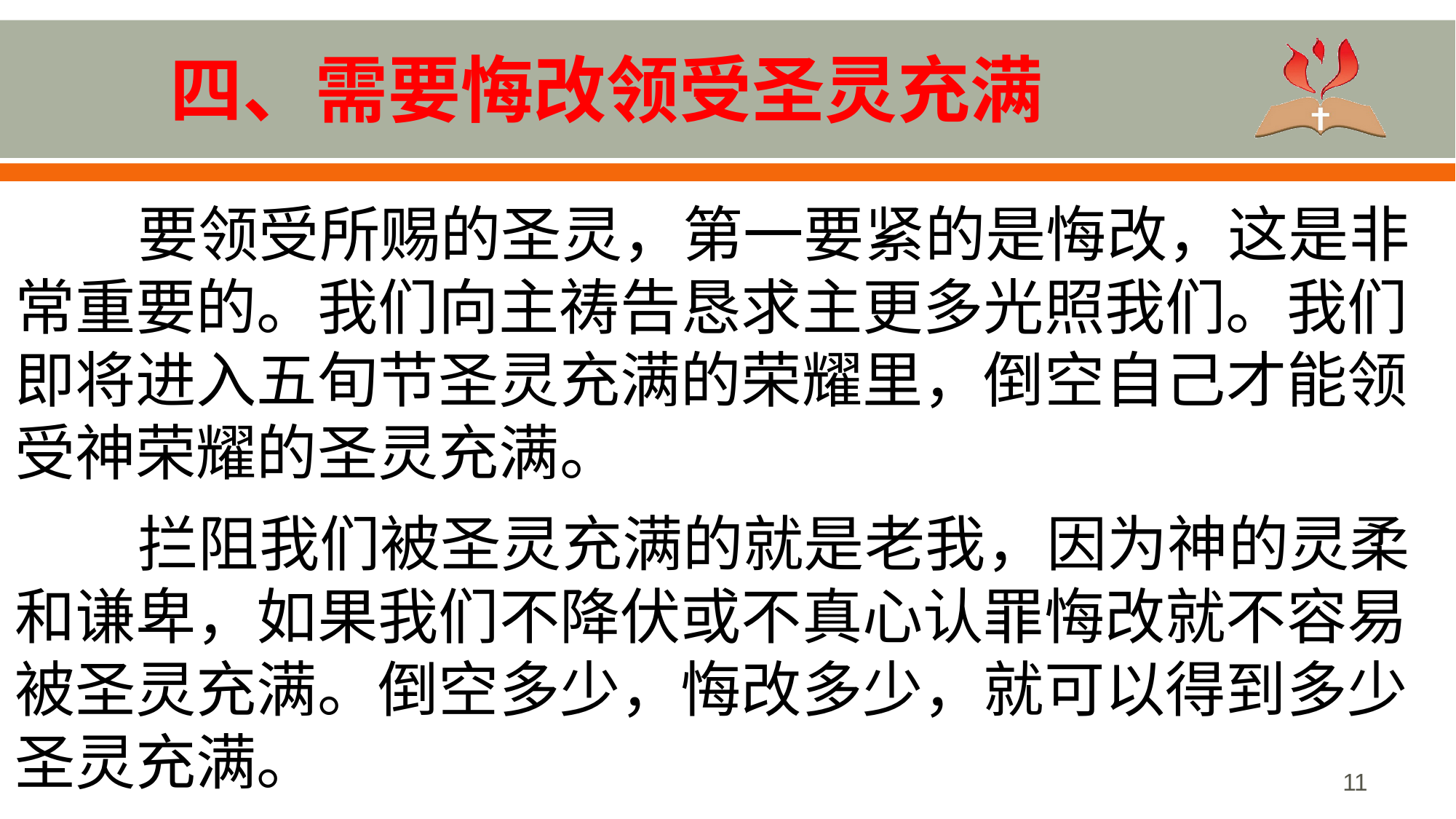

# 四、需要悔改领受圣灵充满
要领受所赐的圣灵，第一要紧的是悔改，这是非常重要的。我们向主祷告恳求主更多光照我们。我们即将进入五旬节圣灵充满的荣耀里，倒空自己才能领受神荣耀的圣灵充满。
拦阻我们被圣灵充满的就是老我，因为神的灵柔和谦卑，如果我们不降伏或不真心认罪悔改就不容易被圣灵充满。倒空多少，悔改多少，就可以得到多少圣灵充满。
11